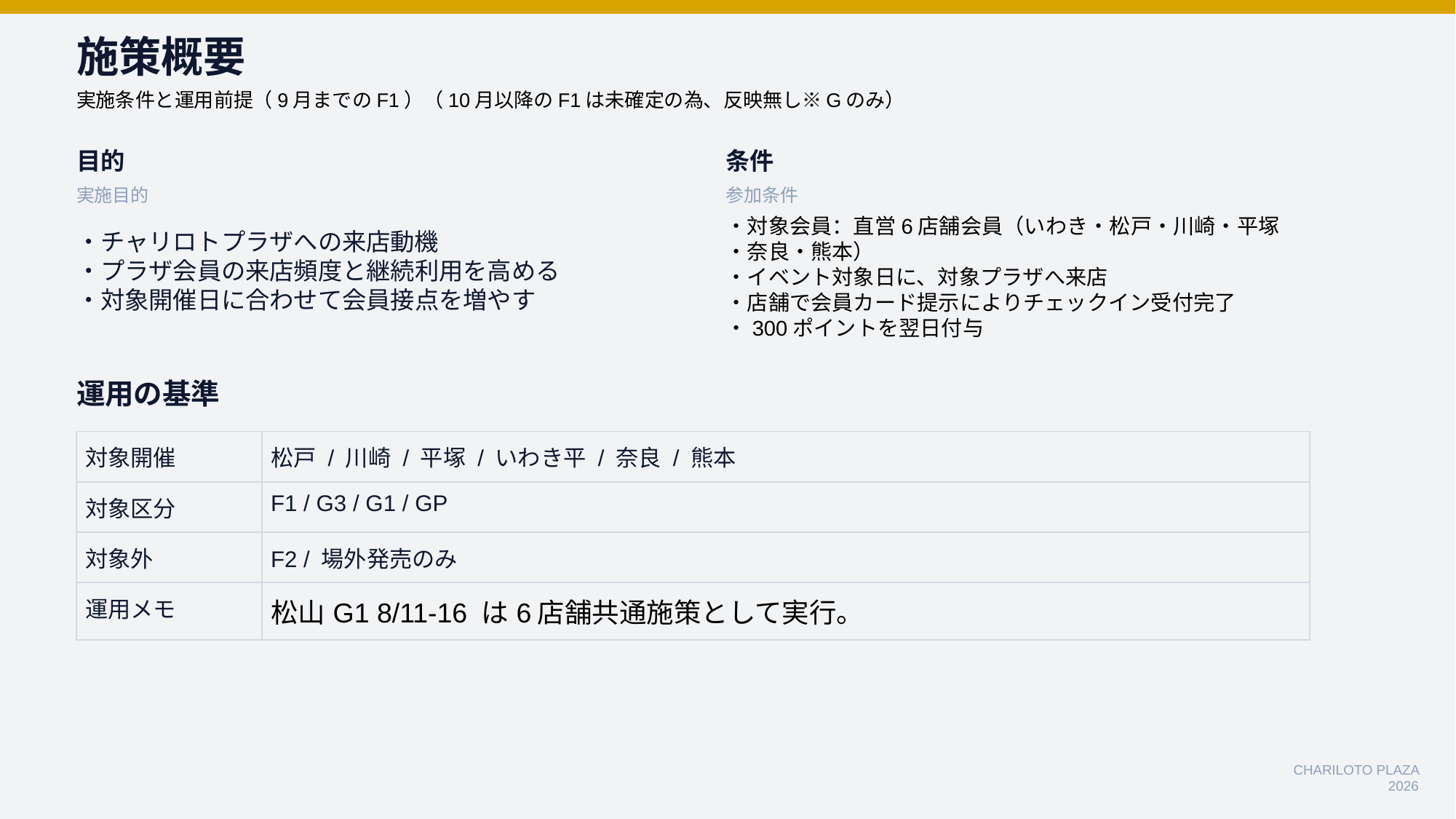

施策概要
実施条件と運用前提（9月までのF1）（10月以降のF1は未確定の為、反映無し※Gのみ）
目的
条件
実施目的
参加条件
・チャリロトプラザへの来店動機
・プラザ会員の来店頻度と継続利用を高める
・対象開催日に合わせて会員接点を増やす
・対象会員：直営6店舗会員（いわき・松戸・川崎・平塚・奈良・熊本）
・イベント対象日に、対象プラザへ来店
・店舗で会員カード提示によりチェックイン受付完了
・300ポイントを翌日付与
運用の基準
| 対象開催 | 松戸 / 川崎 / 平塚 / いわき平 / 奈良 / 熊本 |
| --- | --- |
| 対象区分 | F1 / G3 / G1 / GP |
| 対象外 | F2 / 場外発売のみ |
| 運用メモ | 松山G1 8/11-16 は6店舗共通施策として実行。 |
CHARILOTO PLAZA 2026